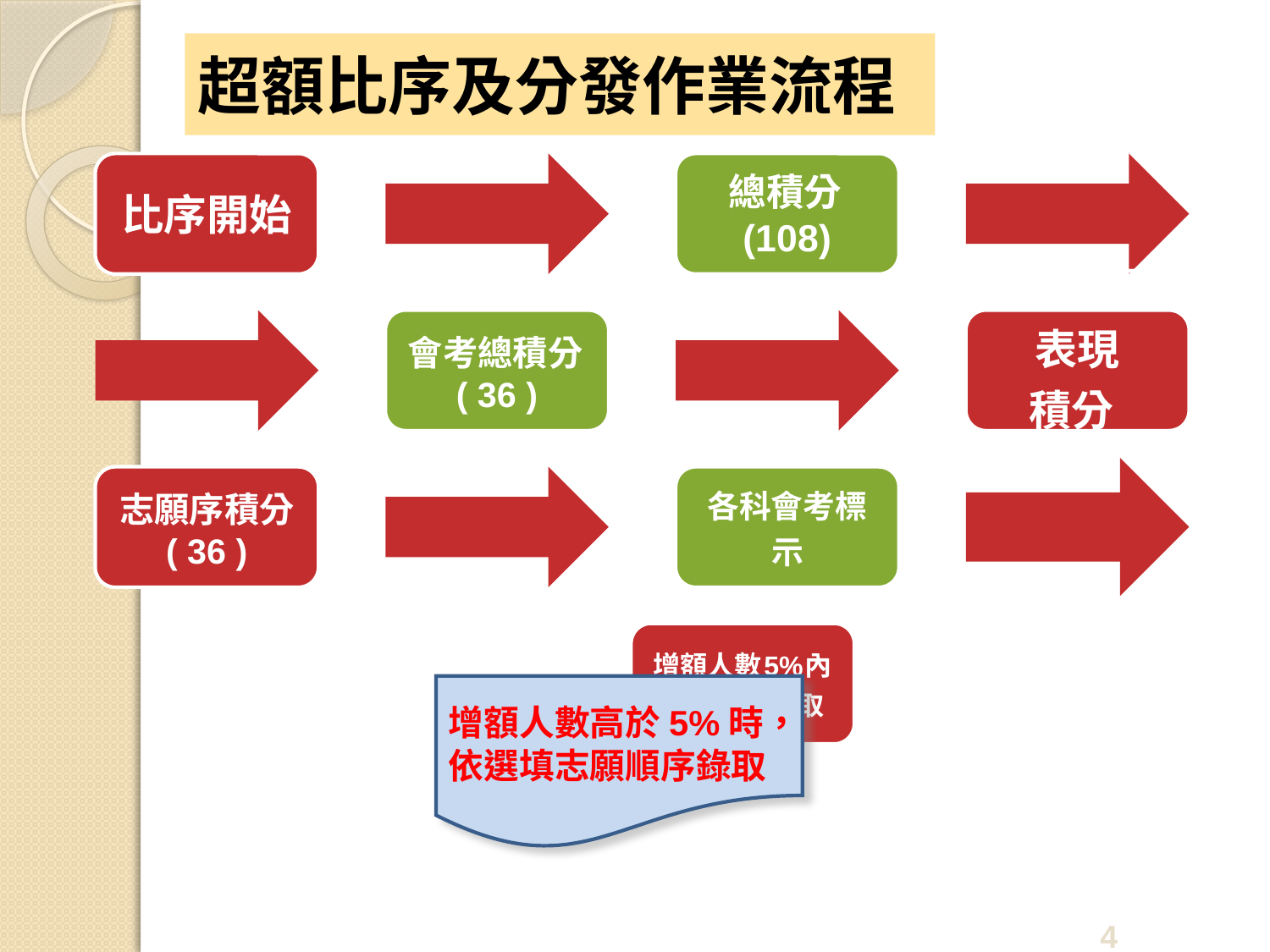

# 超額比序及分發作業流程
比序開始
總積分(108)
多元學習表現
積分( 36 )
會考總積分( 36 )
志願序積分 ( 36 )
增額人數5%內直接增額錄取
各科會考標示
增額人數高於5%時，依選填志願順序錄取
4